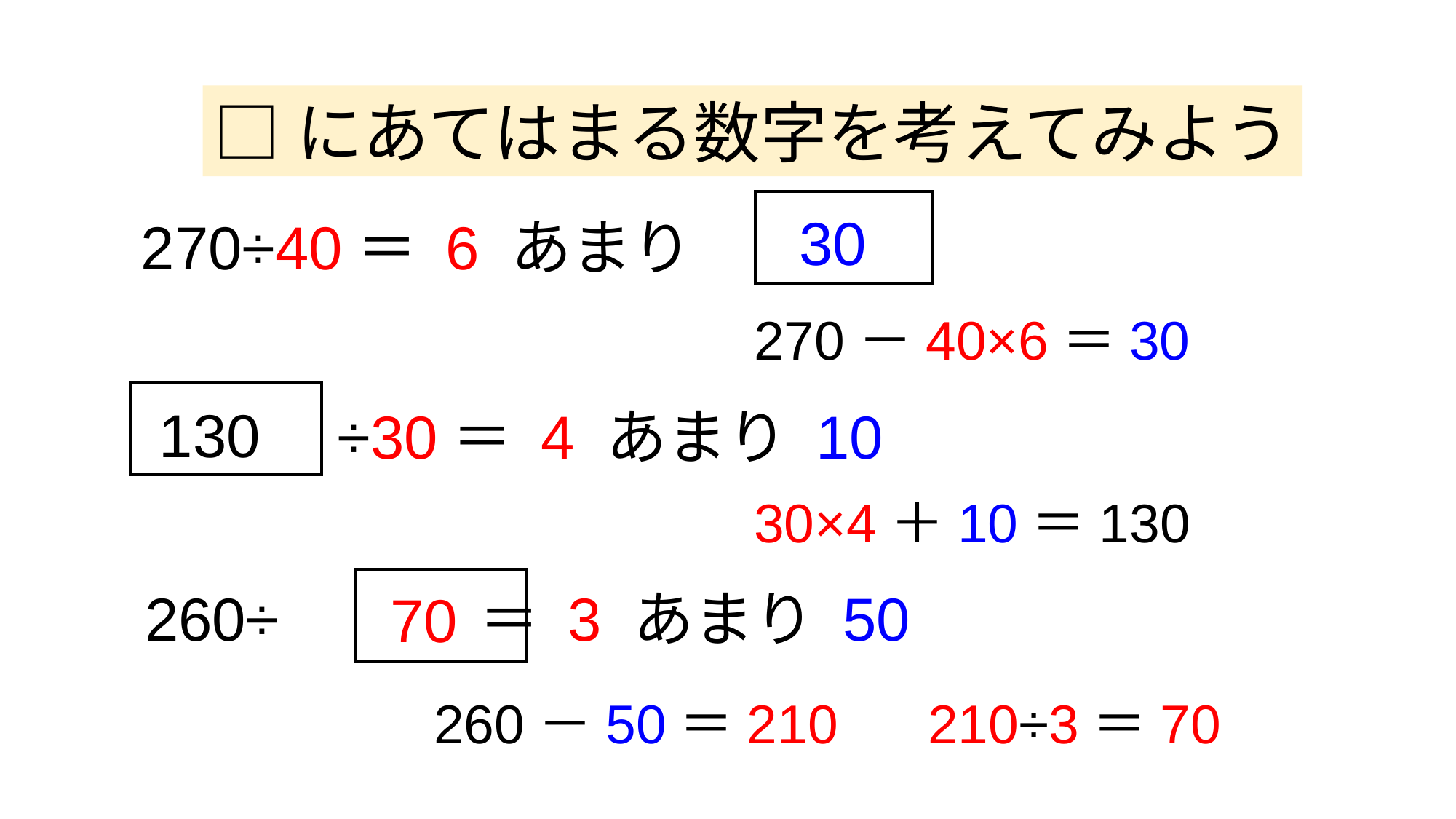

□にあてはまる数字を考えてみよう

30
270÷40＝ 6 あまり
270－40×6＝30

130
　　　÷30＝ 4 あまり 10
30×4＋10＝130

260÷   　 　＝ 3 あまり 50
70
260－50＝210
210÷3＝70